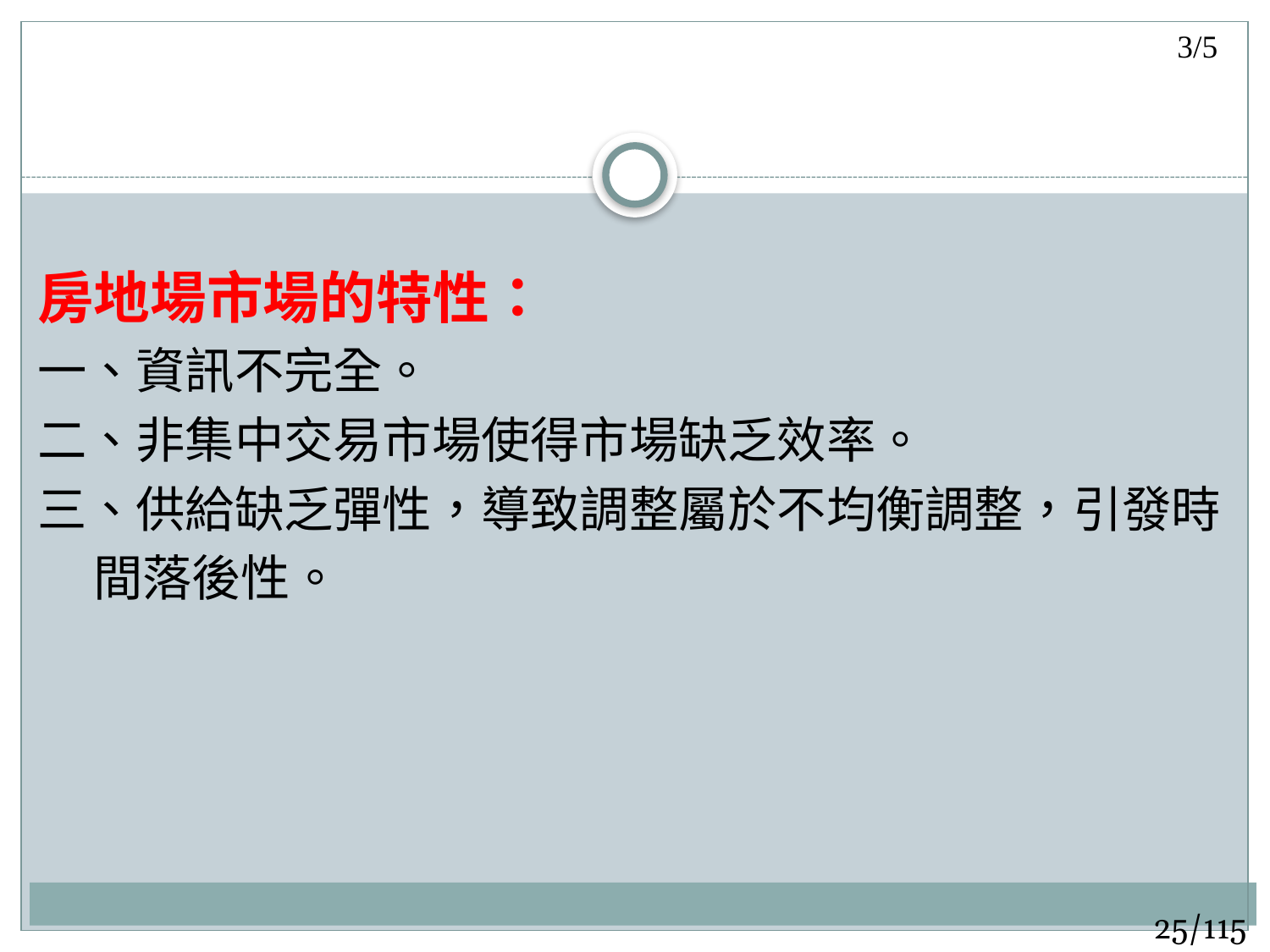

3/5
#

房地場市場的特性：
一、資訊不完全。
二、非集中交易市場使得市場缺乏效率。
三、供給缺乏彈性，導致調整屬於不均衡調整，引發時
    間落後性。